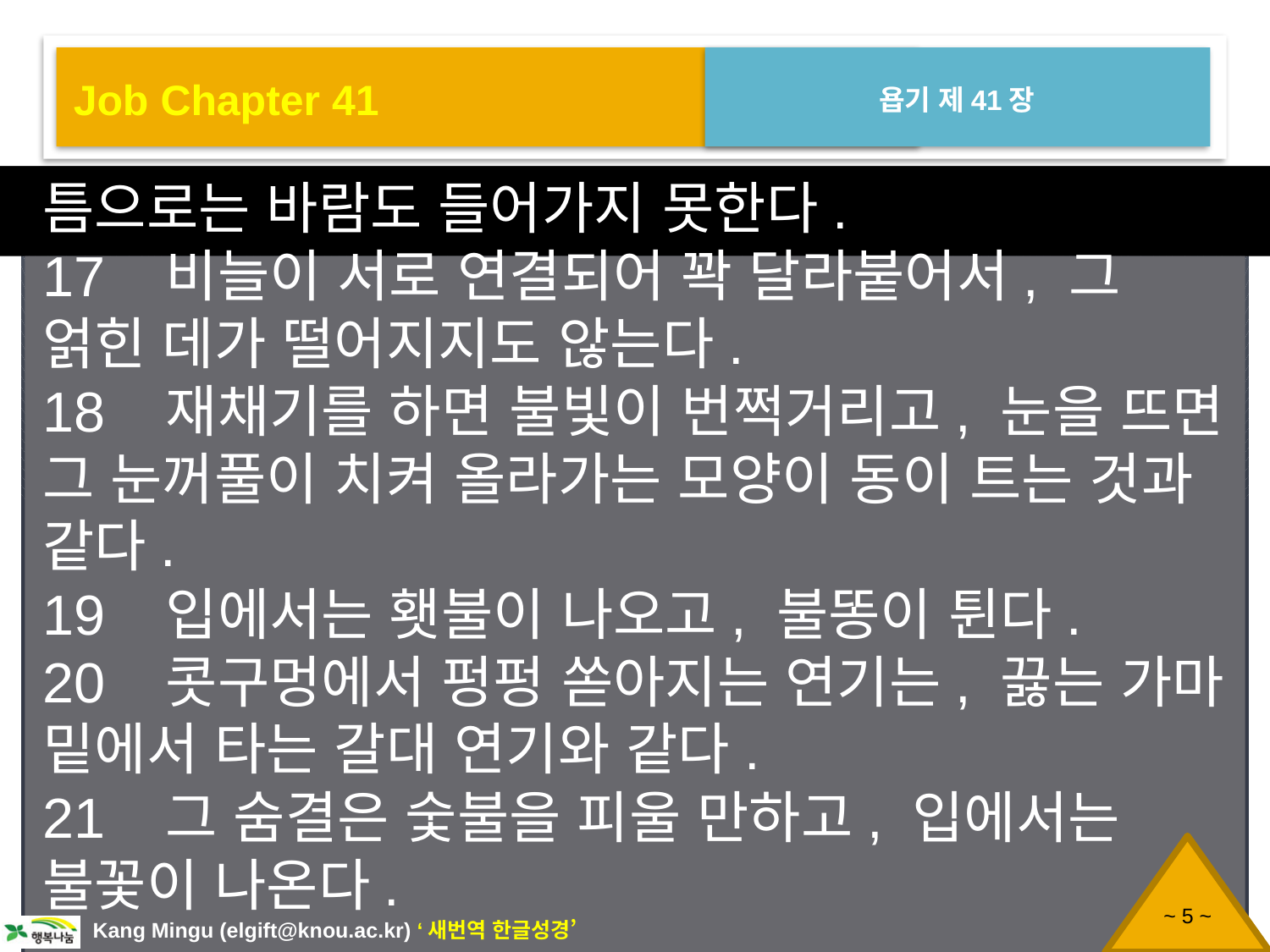

Job Chapter 41
욥기 제41장
틈으로는 바람도 들어가지 못한다.
17   비늘이 서로 연결되어 꽉 달라붙어서, 그 얽힌 데가 떨어지지도 않는다.
18   재채기를 하면 불빛이 번쩍거리고, 눈을 뜨면 그 눈꺼풀이 치켜 올라가는 모양이 동이 트는 것과 같다.
19   입에서는 횃불이 나오고, 불똥이 튄다.
20   콧구멍에서 펑펑 쏟아지는 연기는, 끓는 가마 밑에서 타는 갈대 연기와 같다.
21   그 숨결은 숯불을 피울 만하고, 입에서는 불꽃이 나온다.